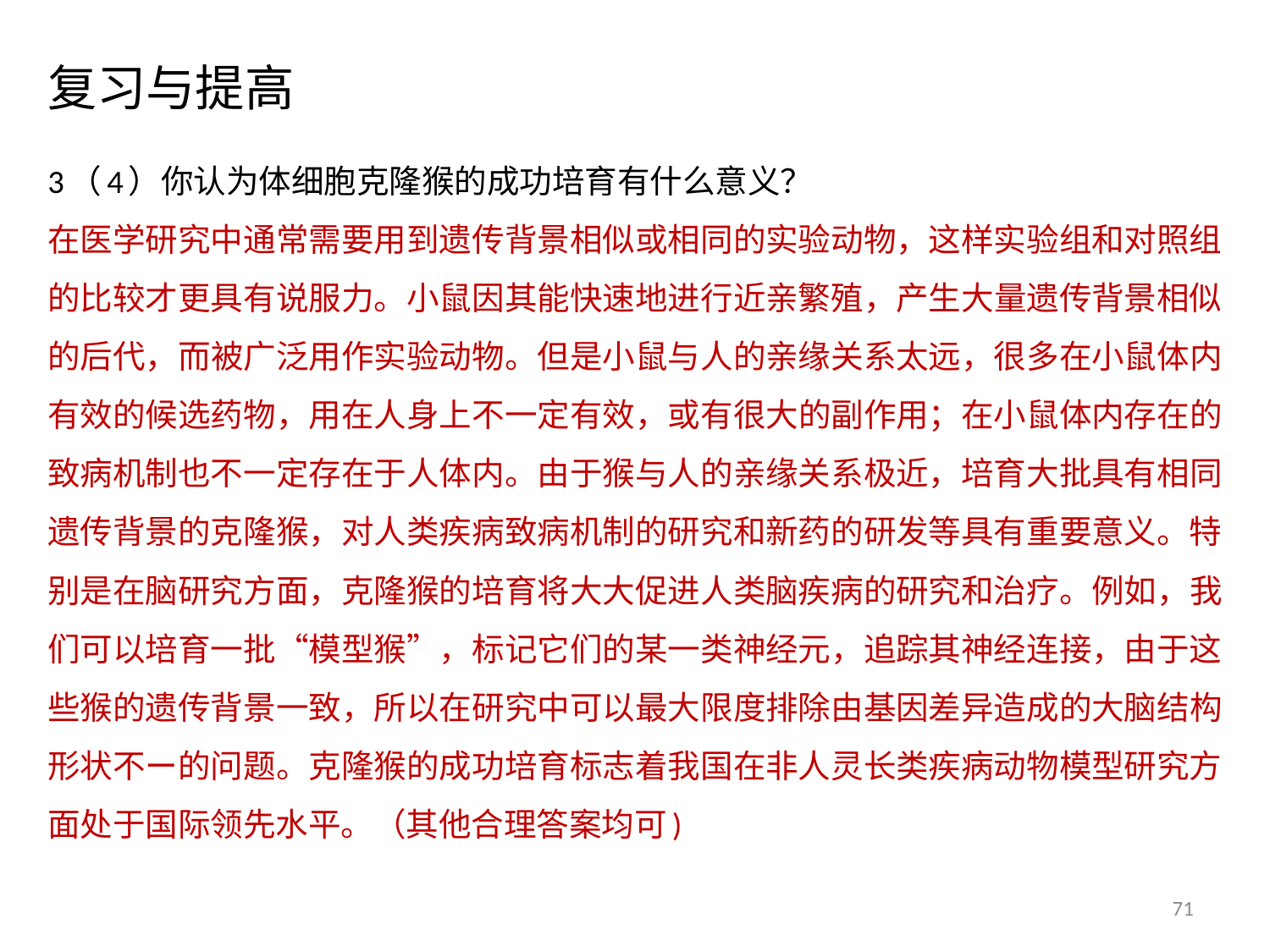

复习与提高
3（4）你认为体细胞克隆猴的成功培育有什么意义？
在医学研究中通常需要用到遗传背景相似或相同的实验动物，这样实验组和对照组的比较才更具有说服力。小鼠因其能快速地进行近亲繁殖，产生大量遗传背景相似的后代，而被广泛用作实验动物。但是小鼠与人的亲缘关系太远，很多在小鼠体内有效的候选药物，用在人身上不一定有效，或有很大的副作用；在小鼠体内存在的致病机制也不一定存在于人体内。由于猴与人的亲缘关系极近，培育大批具有相同遗传背景的克隆猴，对人类疾病致病机制的研究和新药的研发等具有重要意义。特别是在脑研究方面，克隆猴的培育将大大促进人类脑疾病的研究和治疗。例如，我们可以培育一批“模型猴”，标记它们的某一类神经元，追踪其神经连接，由于这些猴的遗传背景一致，所以在研究中可以最大限度排除由基因差异造成的大脑结构形状不ー的问题。克隆猴的成功培育标志着我国在非人灵长类疾病动物模型研究方面处于国际领先水平。（其他合理答案均可)
71